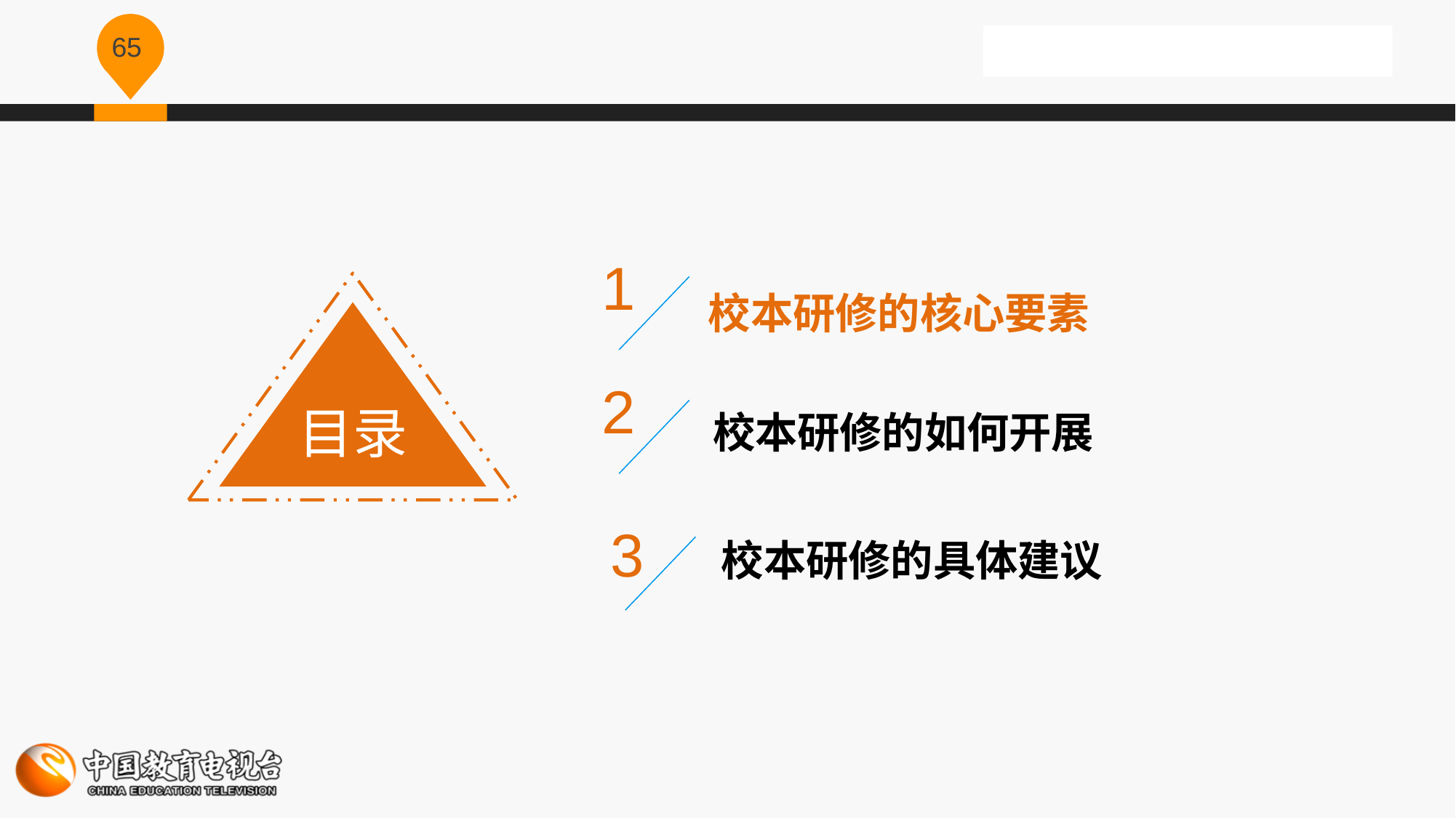

1

校本研修的核心要素
目录
2
校本研修的如何开展
3
校本研修的具体建议